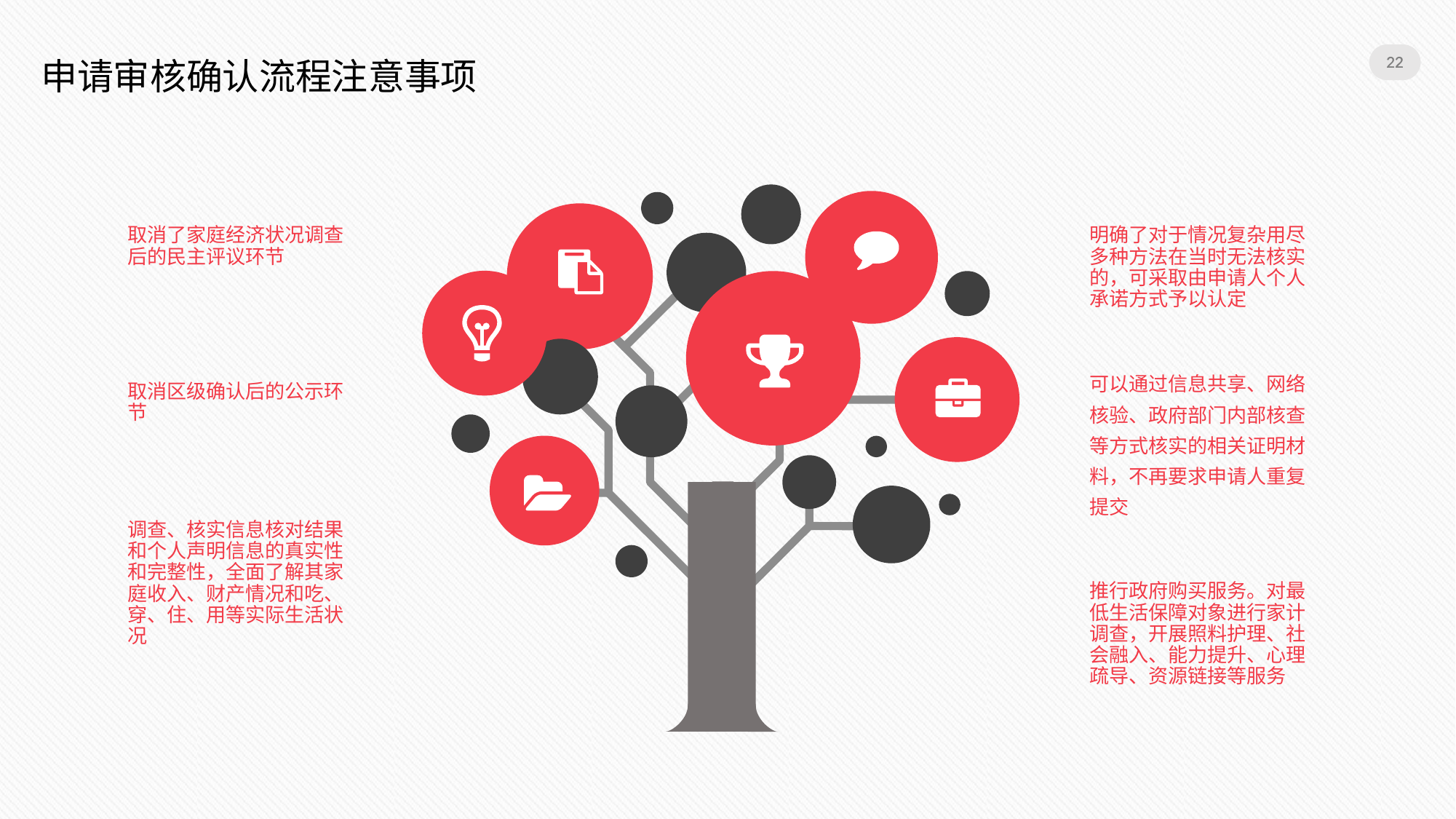

22
22
申请审核确认流程注意事项

取消了家庭经济状况调查后的民主评议环节
明确了对于情况复杂用尽多种方法在当时无法核实的，可采取由申请人个人承诺方式予以认定

可以通过信息共享、网络核验、政府部门内部核查等方式核实的相关证明材料，不再要求申请人重复提交

取消区级确认后的公示环节

调查、核实信息核对结果和个人声明信息的真实性和完整性，全面了解其家庭收入、财产情况和吃、穿、住、用等实际生活状况

推行政府购买服务。对最低生活保障对象进行家计调查，开展照料护理、社会融入、能力提升、心理疏导、资源链接等服务